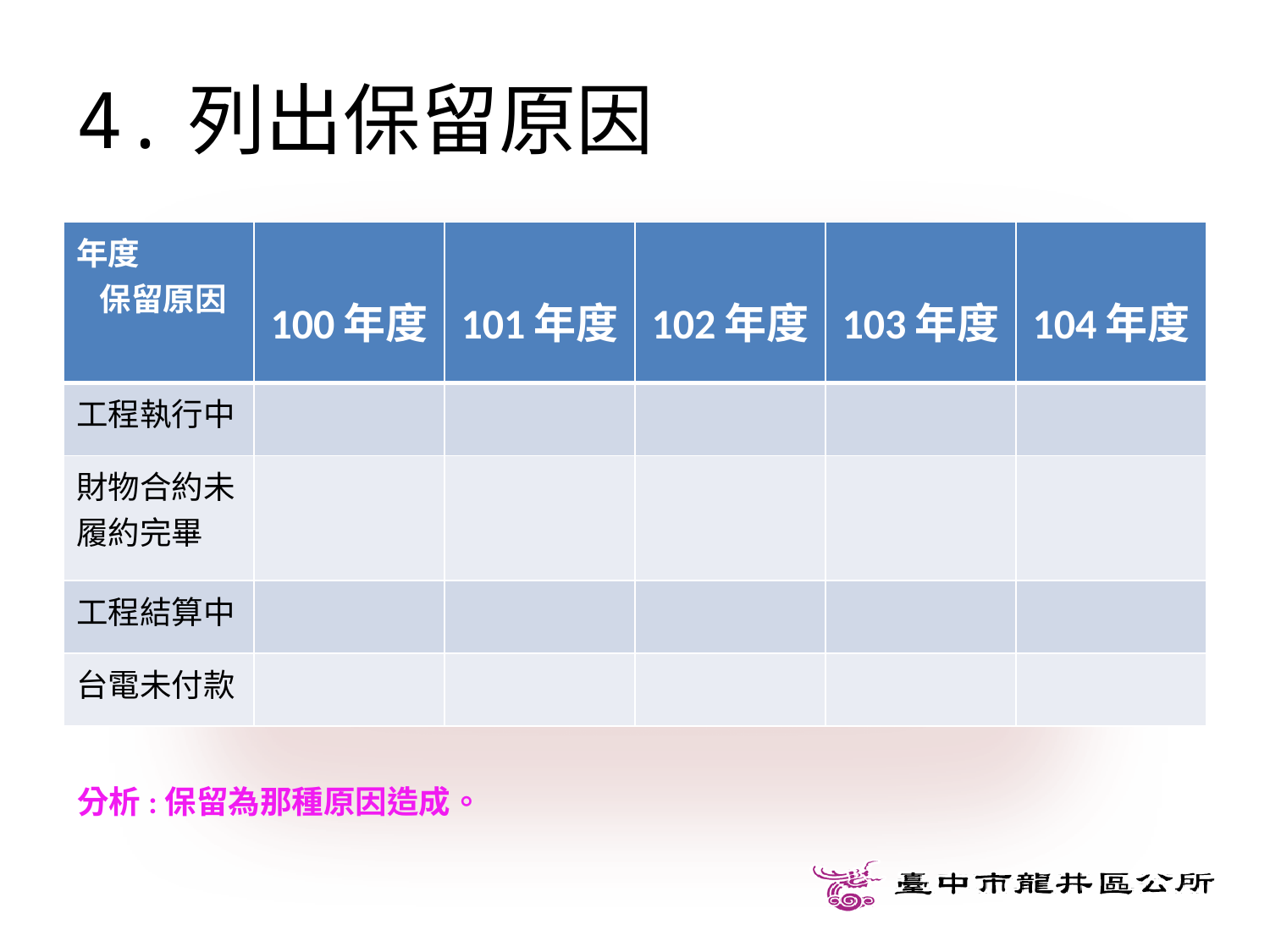

# 4.列出保留原因
| 年度 保留原因 | 100年度 | 101年度 | 102年度 | 103年度 | 104年度 |
| --- | --- | --- | --- | --- | --- |
| 工程執行中 |  |  |  |  |  |
| 財物合約未履約完畢 |  |  |  |  |  |
| 工程結算中 |  |  |  |  |  |
| 台電未付款 |  |  |  |  |  |
分析:保留為那種原因造成。